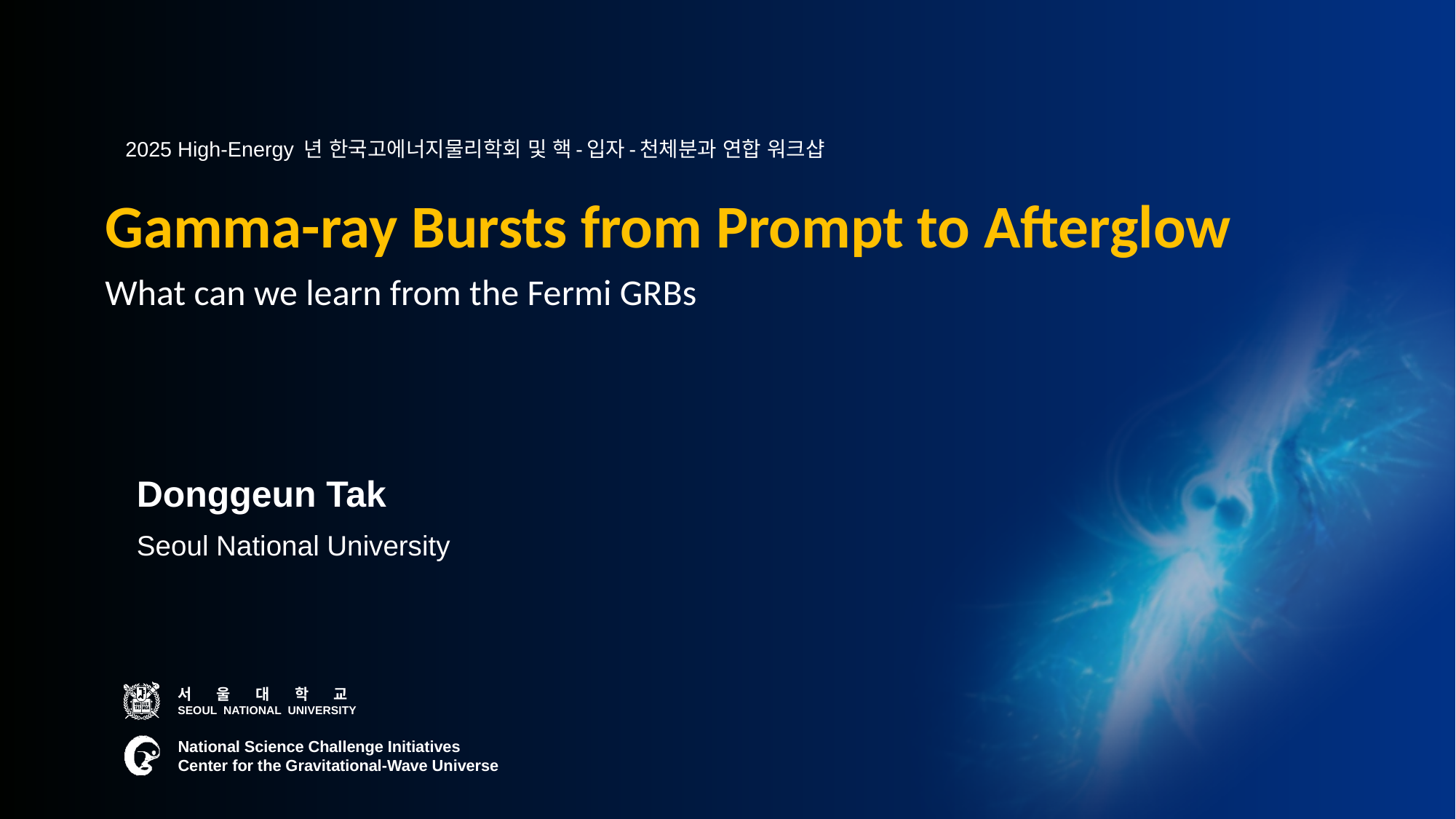

2025 High-Energy 년 한국고에너지물리학회 및 핵-입자-천체분과 연합 워크샵
# Gamma-ray Bursts from Prompt to Afterglow What can we learn from the Fermi GRBs
Donggeun Tak
Seoul National University
1